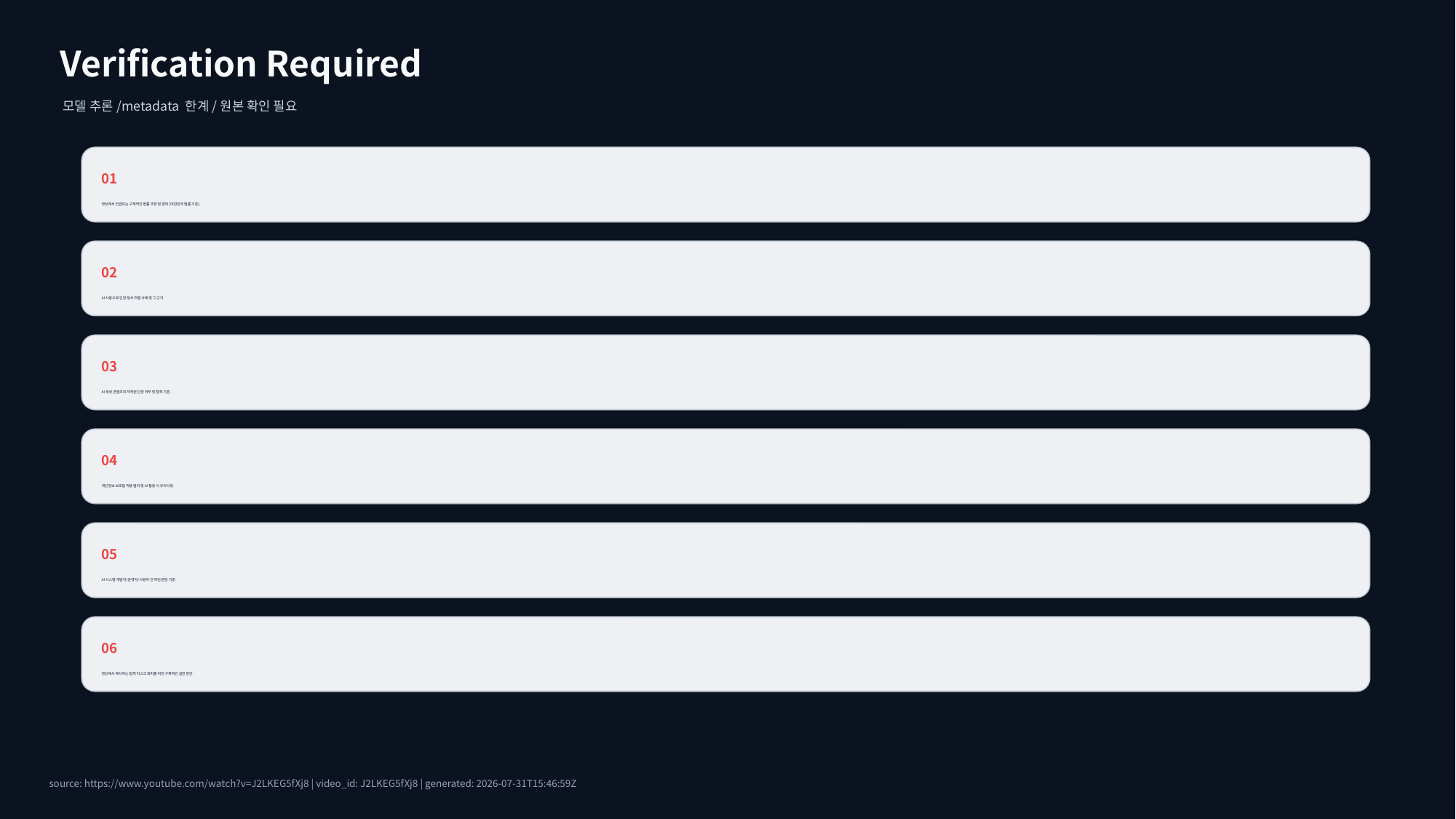

Verification Required
모델 추론/metadata 한계/원본 확인 필요

01
영상에서 언급되는 구체적인 법률 조항 및 판례 (대한민국 법률 기준).

02
AI 사용으로 인한 형사 처벌 사례 및 그 근거.

03
AI 생성 콘텐츠의 저작권 인정 여부 및 침해 기준.

04
개인정보 보호법 적용 범위 및 AI 활용 시 유의사항.

05
AI 시스템 개발자/운영자/사용자 간 책임 분담 기준.

06
영상에서 제시하는 법적 리스크 회피를 위한 구체적인 실천 방안.
source: https://www.youtube.com/watch?v=J2LKEG5fXj8 | video_id: J2LKEG5fXj8 | generated: 2026-07-31T15:46:59Z